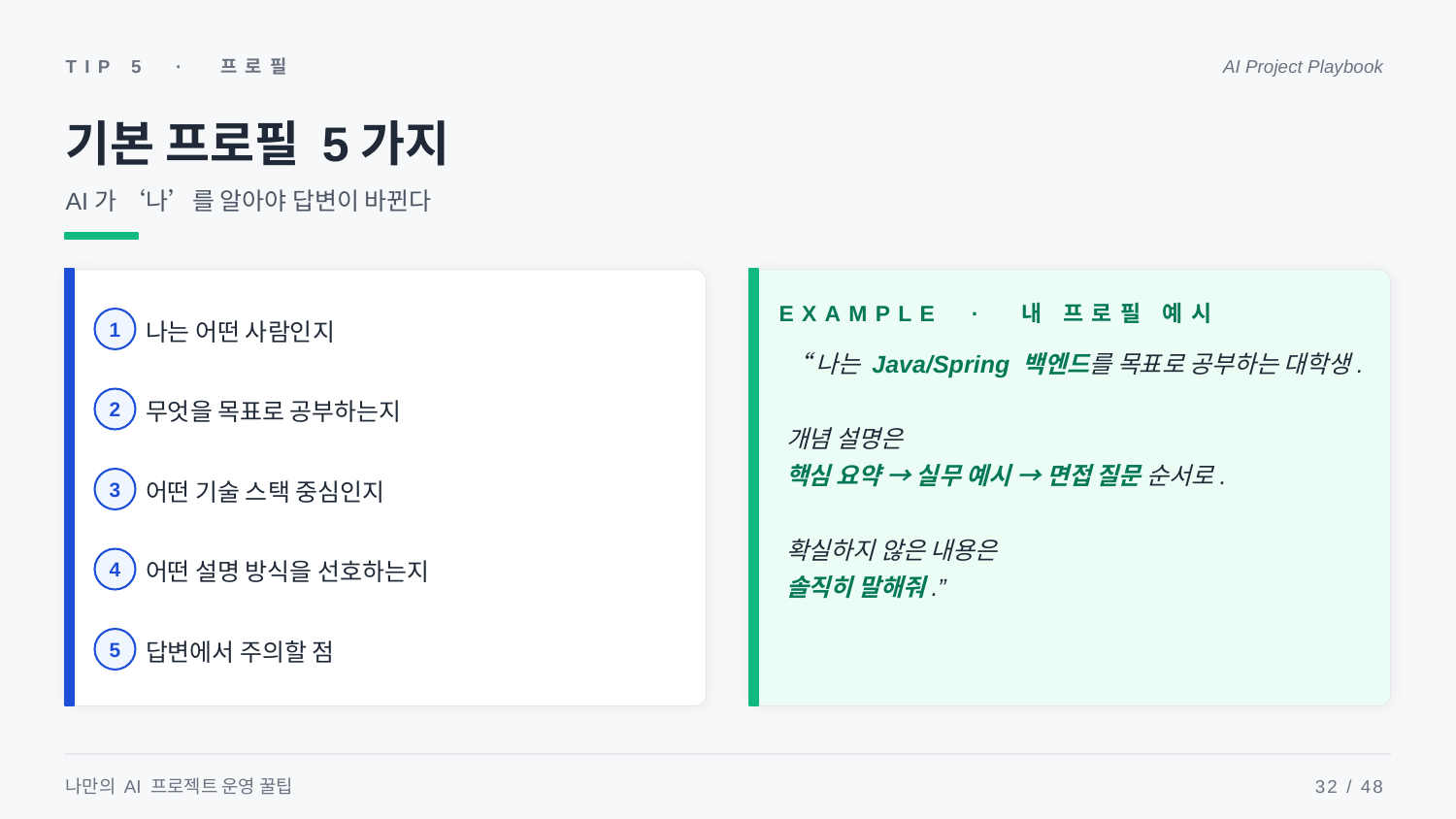

TIP 5  ·  프로필
AI Project Playbook
기본 프로필 5가지
AI가 ‘나’를 알아야 답변이 바뀐다

EXAMPLE  ·  내 프로필 예시

나는 어떤 사람인지
1
“나는 Java/Spring 백엔드를 목표로 공부하는 대학생.

개념 설명은
핵심 요약 → 실무 예시 → 면접 질문 순서로.

확실하지 않은 내용은
솔직히 말해줘.”

무엇을 목표로 공부하는지
2

어떤 기술 스택 중심인지
3

어떤 설명 방식을 선호하는지
4

답변에서 주의할 점
5

나만의 AI 프로젝트 운영 꿀팁
32 / 48